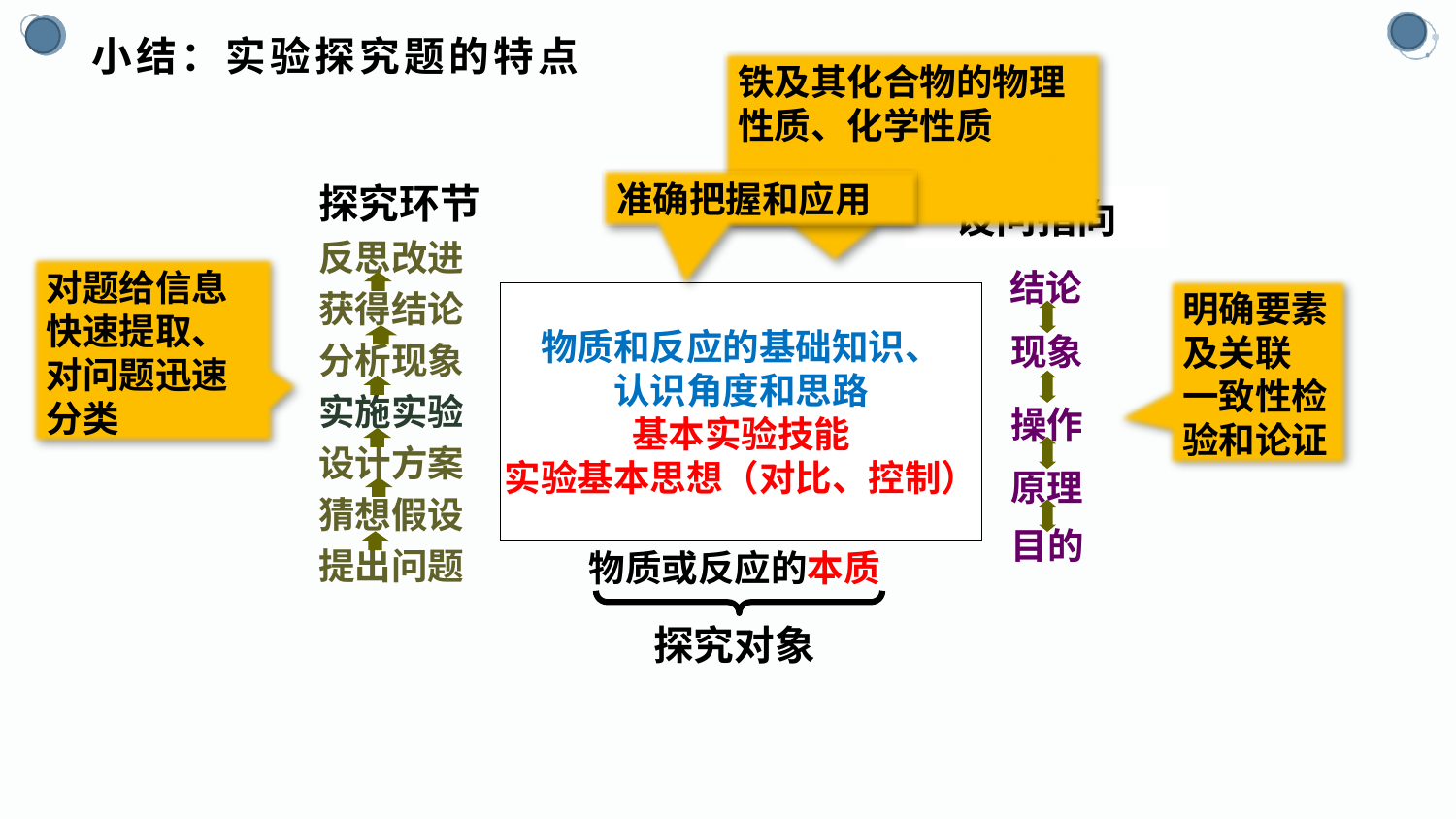

# 小结：实验探究题的特点
铁及其化合物的物理性质、化学性质
准确把握和应用
探究环节
设问指向
反思改进

对题给信息快速提取、对问题迅速分类
结论

明确要素
及关联
一致性检验和论证
获得结论
物质和反应的基础知识、
认识角度和思路
基本实验技能
实验基本思想（对比、控制）

现象

分析现象

实施实验
操作

设计方案

原理

猜想假设

目的

提出问题
物质或反应的本质
探究对象